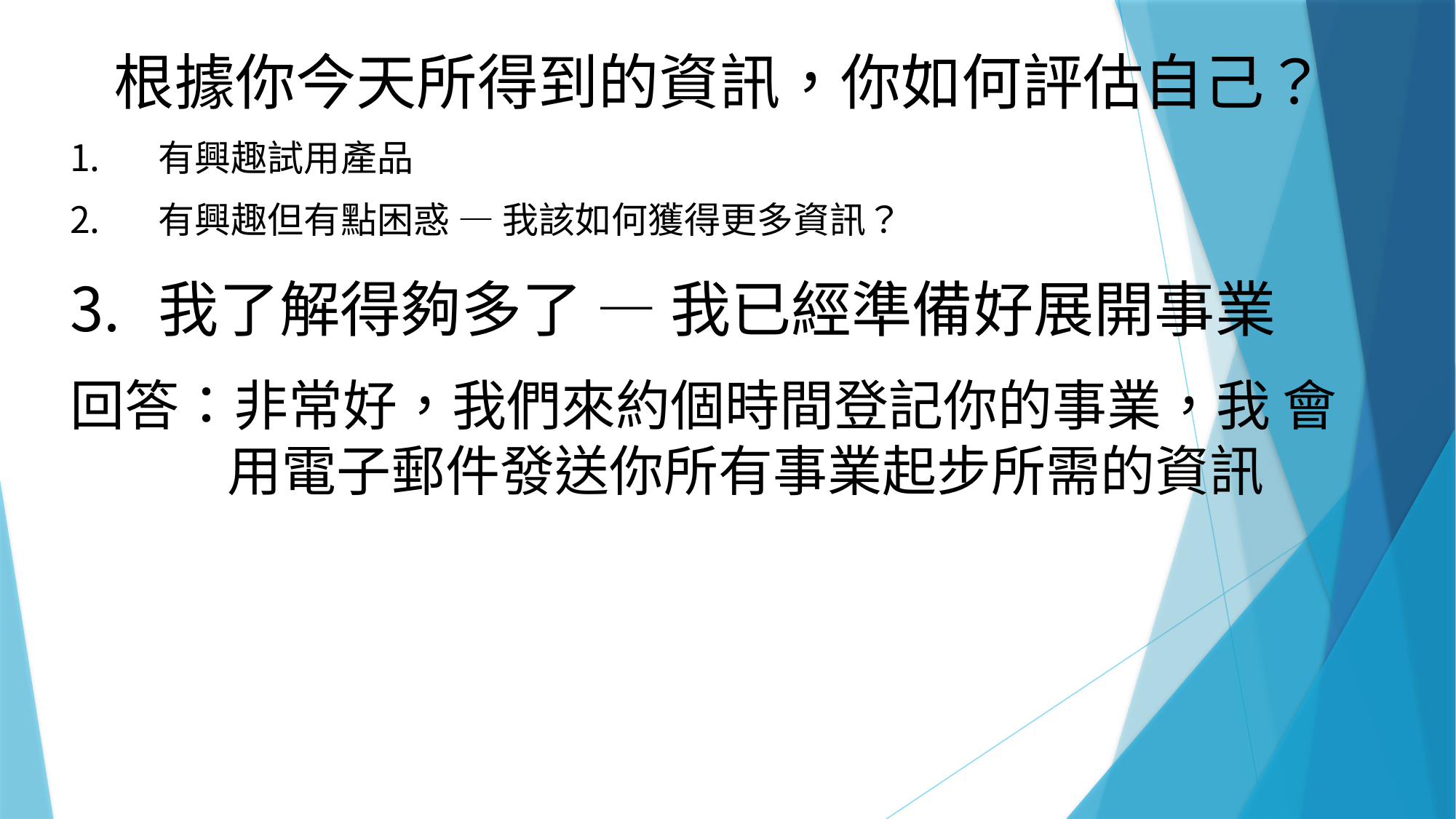

根據你今天所得到的資訊，你如何評估自己？
有興趣試用產品
有興趣但有點困惑 — 我該如何獲得更多資訊？
我了解得夠多了 — 我已經準備好展開事業
回答：非常好，我們來約個時間登記你的事業，我 會		    用電子郵件發送你所有事業起步所需的資訊